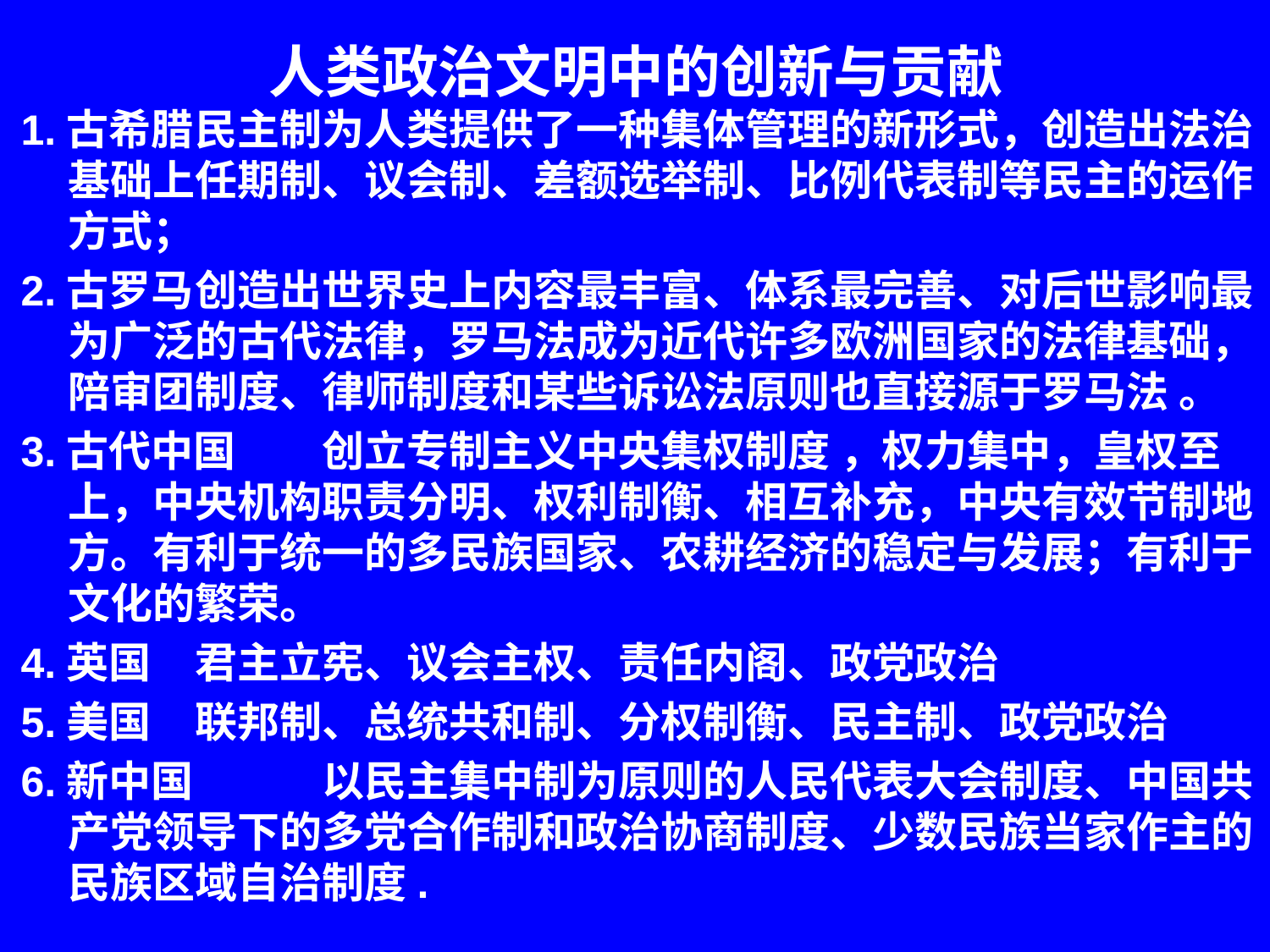

# 人类政治文明中的创新与贡献
1.古希腊	民主制为人类提供了一种集体管理的新形式，创造出法治基础上任期制、议会制、差额选举制、比例代表制等民主的运作方式；
2.古罗马	创造出世界史上内容最丰富、体系最完善、对后世影响最为广泛的古代法律，罗马法成为近代许多欧洲国家的法律基础，陪审团制度、律师制度和某些诉讼法原则也直接源于罗马法 。
3.古代中国	创立专制主义中央集权制度 ，权力集中，皇权至上，中央机构职责分明、权利制衡、相互补充，中央有效节制地方。有利于统一的多民族国家、农耕经济的稳定与发展；有利于文化的繁荣。
4.英国	君主立宪、议会主权、责任内阁、政党政治
5.美国	联邦制、总统共和制、分权制衡、民主制、政党政治
6.新中国 	以民主集中制为原则的人民代表大会制度、中国共产党领导下的多党合作制和政治协商制度、少数民族当家作主的民族区域自治制度.